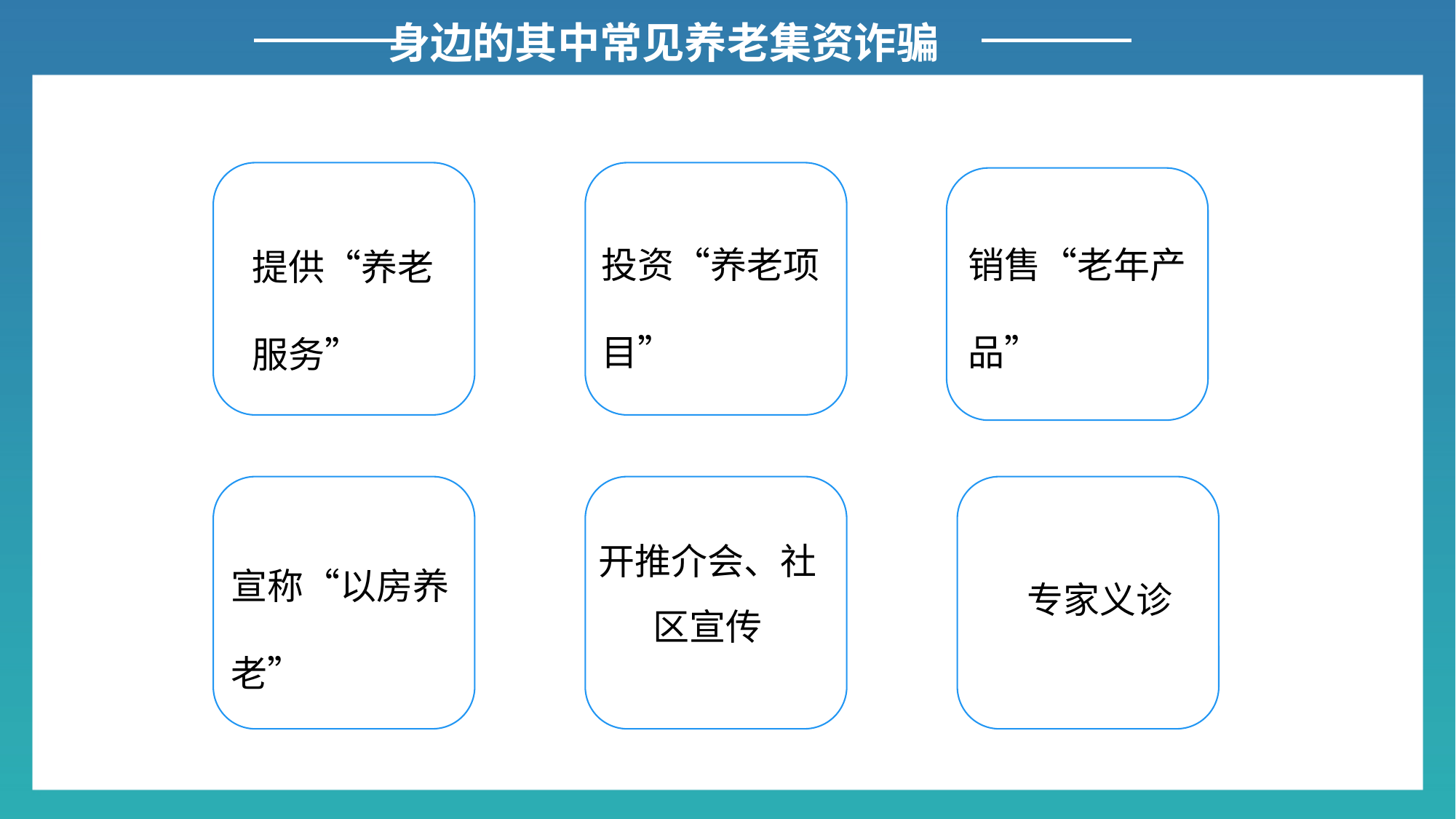

身边的其中常见养老集资诈骗

提供“养老服务”

投资“养老项目”

销售“老年产品”

宣称“以房养老”

开推介会、社区宣传

专家义诊